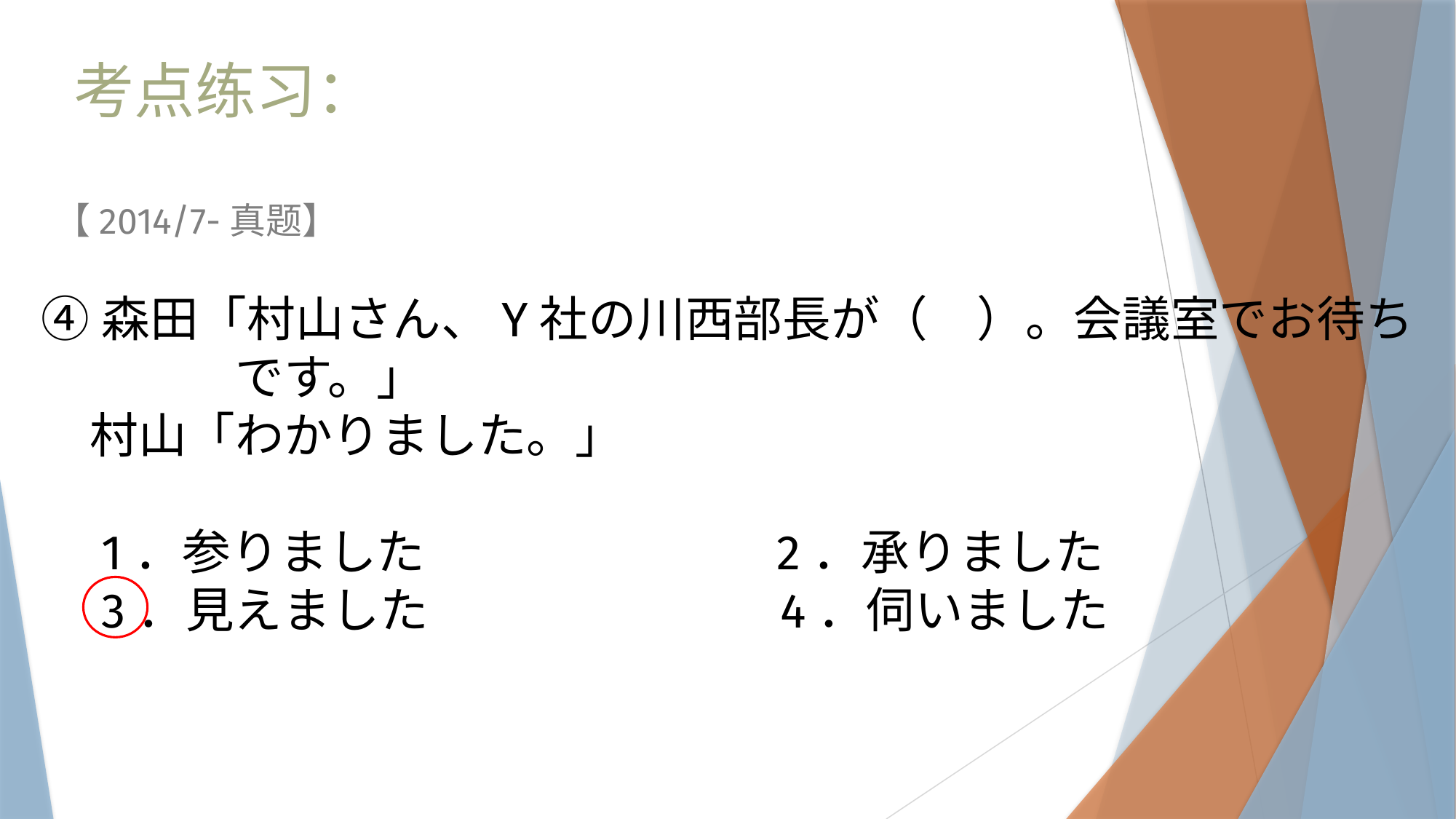

考点练习：
【2014/7-真题】
④森田「村山さん、Y社の川西部長が（　）。会議室でお待ち
　　　　です。」
　村山「わかりました。」

　1．参りました　　　　　　　2．承りました
　3．見えました　　　　　　　4．伺いました